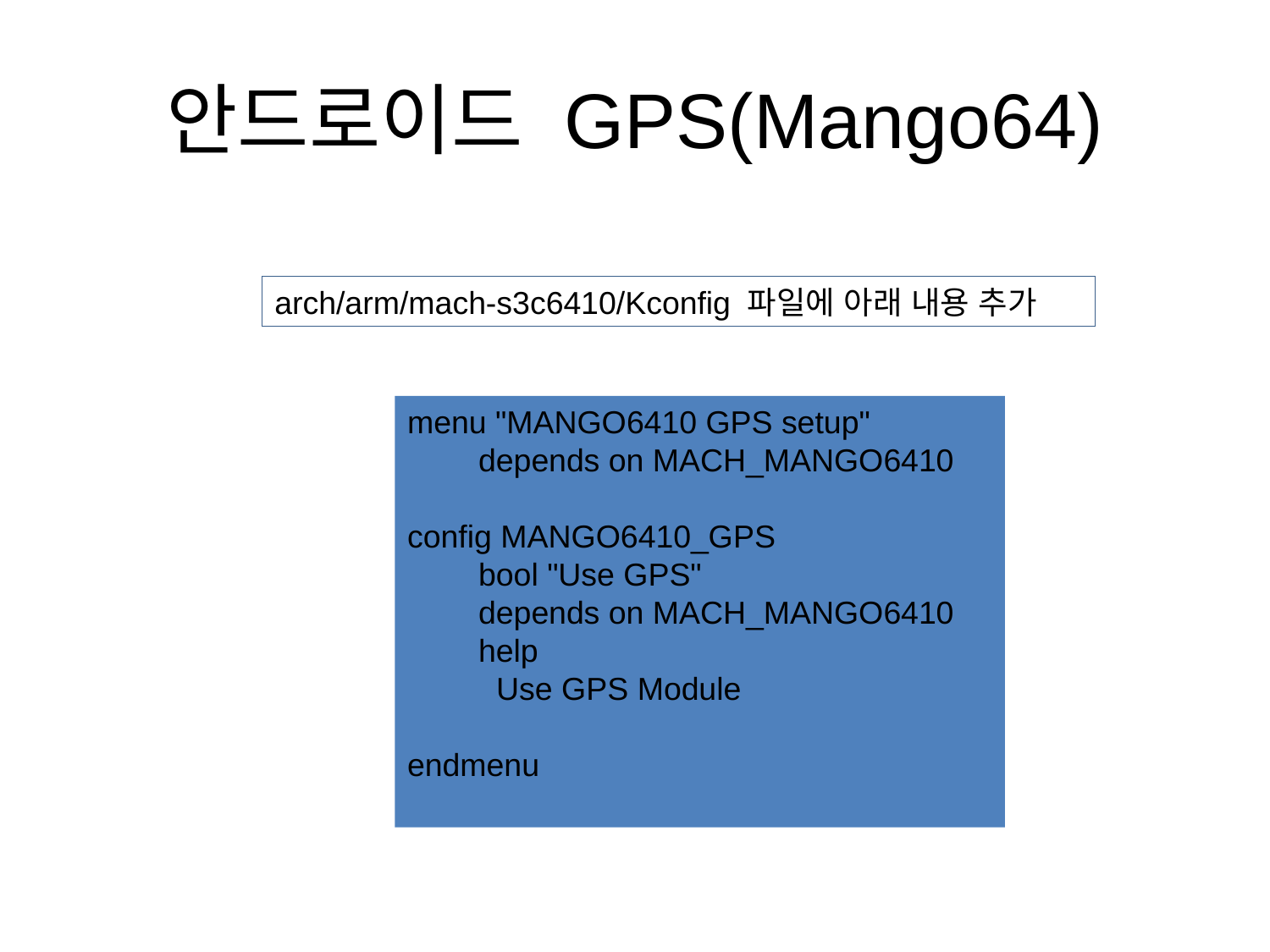

# 안드로이드 GPS(Mango64)
arch/arm/mach-s3c6410/Kconfig 파일에 아래 내용 추가
menu "MANGO6410 GPS setup"
        depends on MACH_MANGO6410

config MANGO6410_GPS
        bool "Use GPS"
        depends on MACH_MANGO6410
        help
          Use GPS Module

endmenu